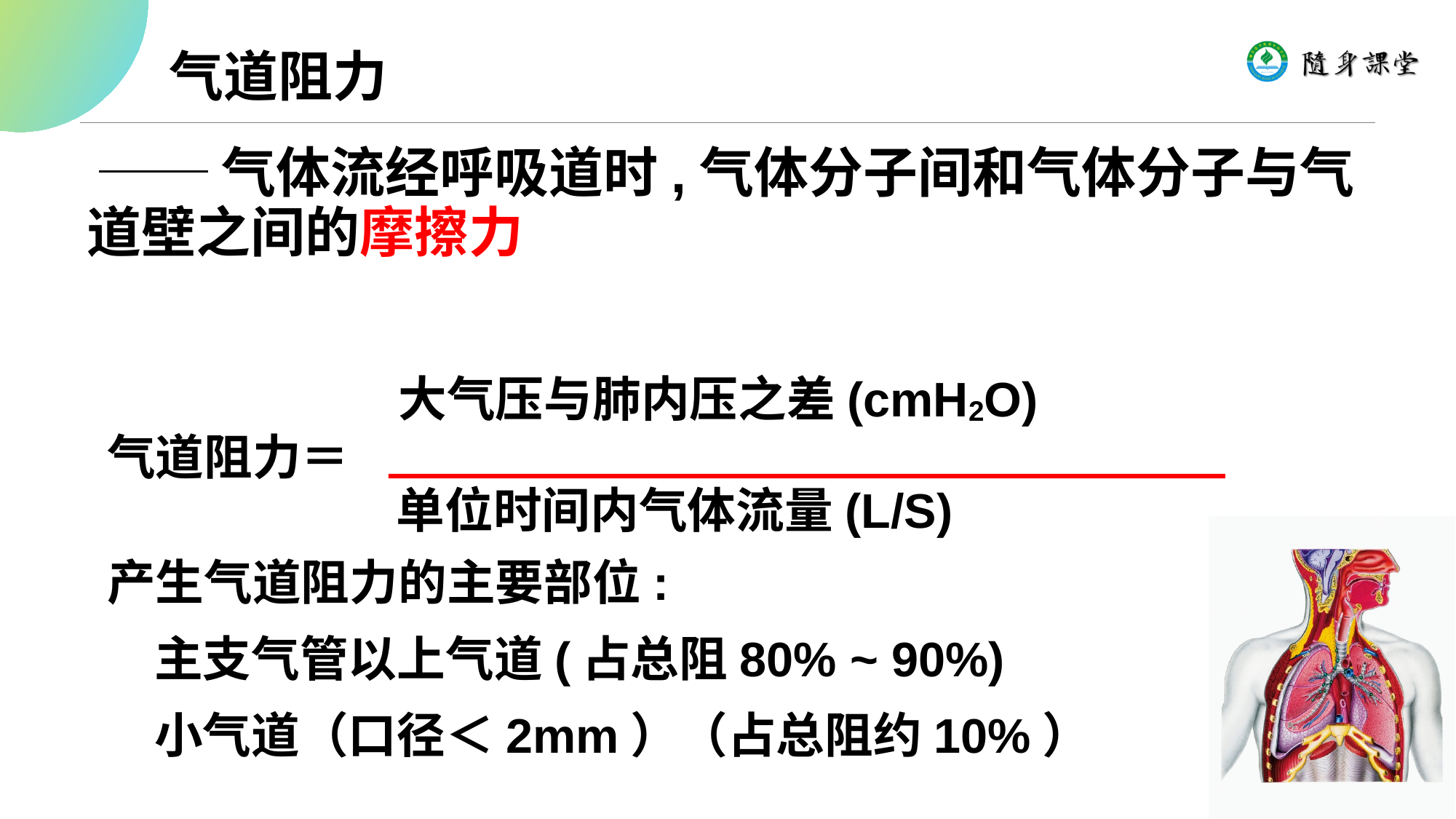

气道阻力
 ──气体流经呼吸道时,气体分子间和气体分子与气道壁之间的摩擦力

                           大气压与肺内压之差(cmH2O)
 气道阻力＝
                               单位时间内气体流量(L/S)
 产生气道阻力的主要部位:
     主支气管以上气道(占总阻80% ~ 90%)
     小气道（口径＜2mm）（占总阻约10%）